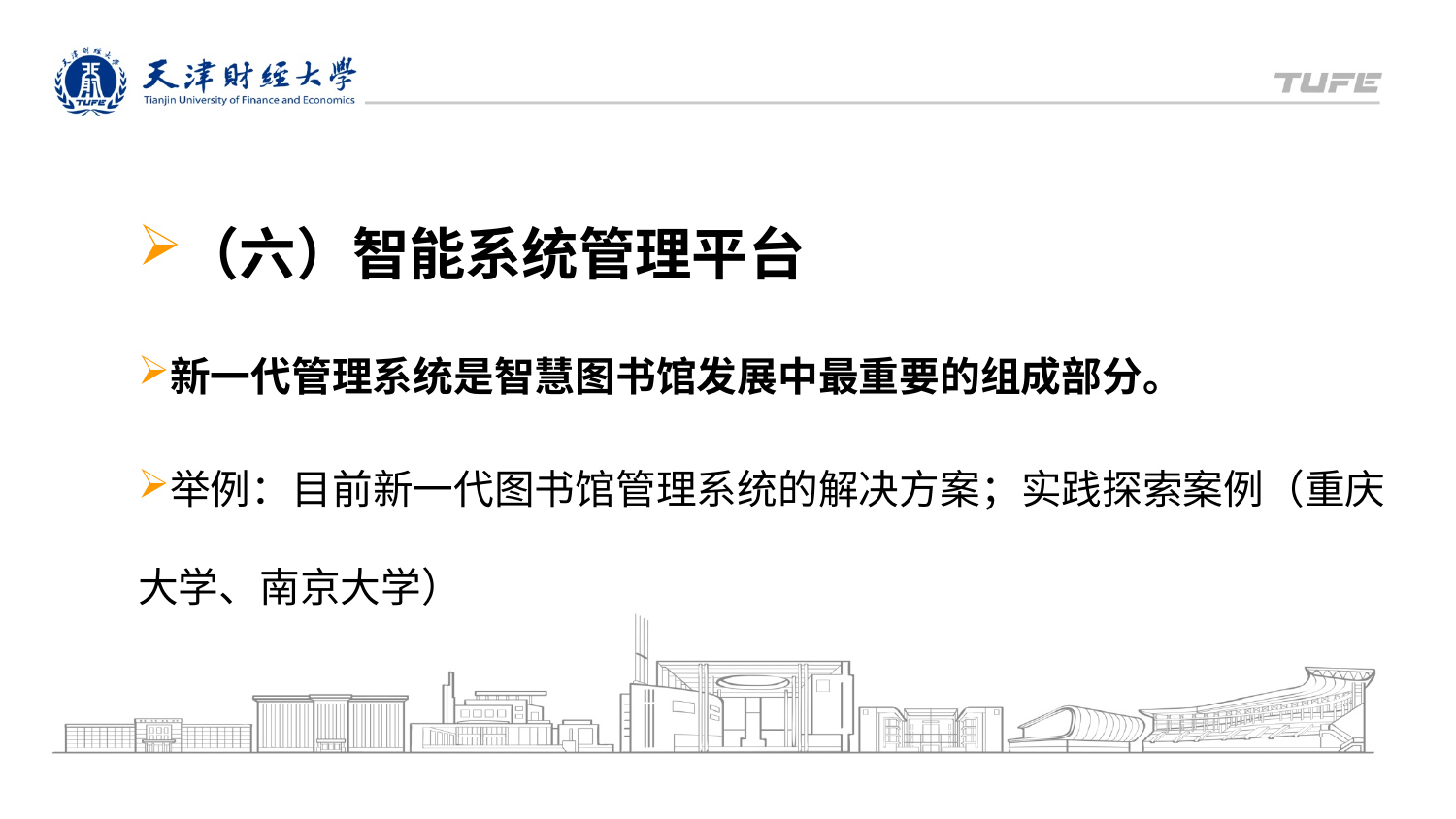

（六）智能系统管理平台
新一代管理系统是智慧图书馆发展中最重要的组成部分。
举例：目前新一代图书馆管理系统的解决方案；实践探索案例（重庆大学、南京大学）
天津财经大学XX
XXXX年X月X日